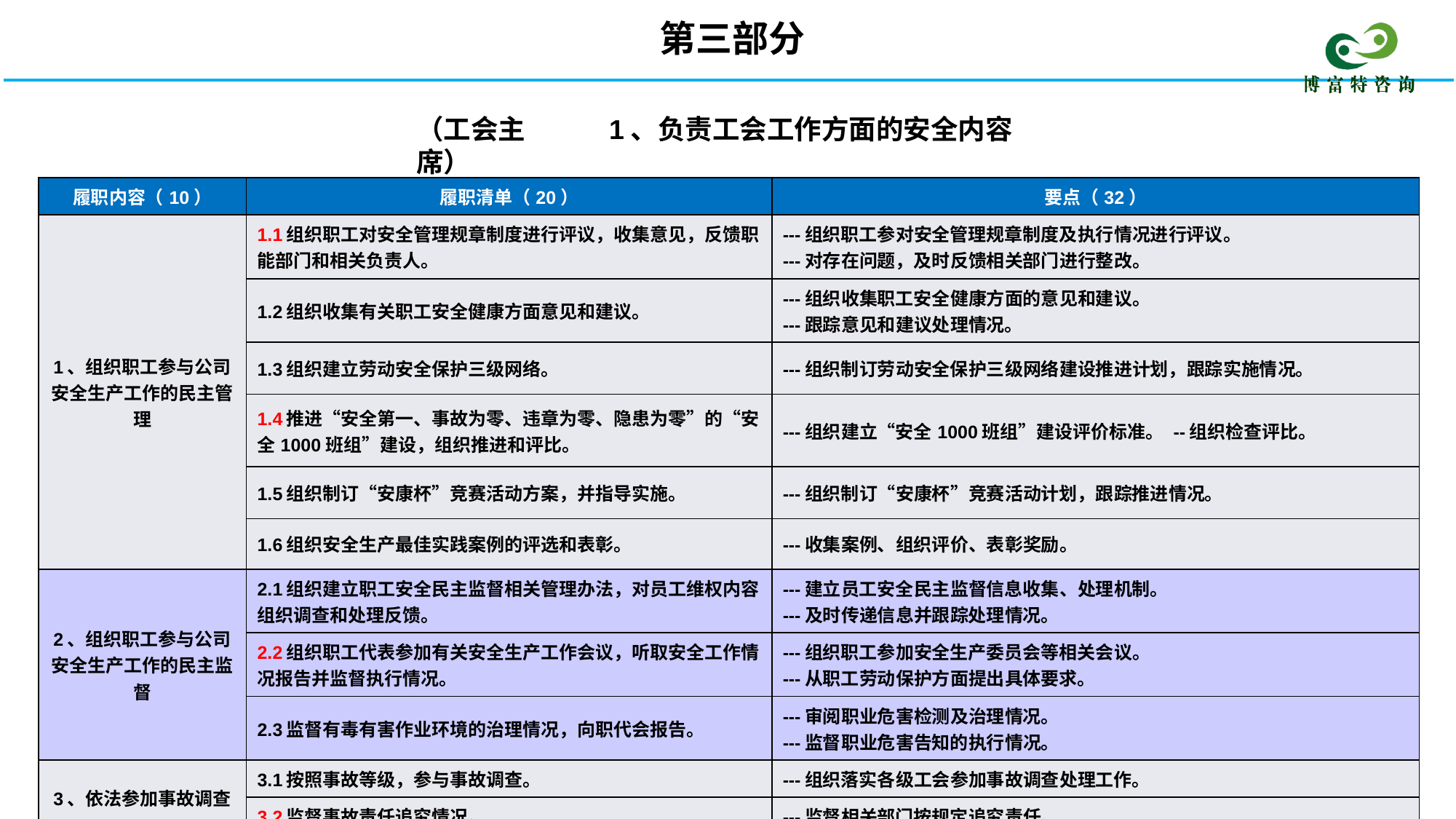

第三部分
（工会主席）
1、负责工会工作方面的安全内容
| 履职内容（10） | 履职清单（20） | 要点（32） |
| --- | --- | --- |
| 1、组织职工参与公司安全生产工作的民主管理 | 1.1组织职工对安全管理规章制度进行评议，收集意见，反馈职能部门和相关负责人。 | ---组织职工参对安全管理规章制度及执行情况进行评议。 ---对存在问题，及时反馈相关部门进行整改。 |
|  | 1.2组织收集有关职工安全健康方面意见和建议。 | ---组织收集职工安全健康方面的意见和建议。 ---跟踪意见和建议处理情况。 |
|  | 1.3组织建立劳动安全保护三级网络。 | ---组织制订劳动安全保护三级网络建设推进计划，跟踪实施情况。 |
|  | 1.4推进“安全第一、事故为零、违章为零、隐患为零”的“安全1000班组”建设，组织推进和评比。 | ---组织建立“安全1000班组”建设评价标准。 --组织检查评比。 |
|  | 1.5组织制订“安康杯”竞赛活动方案，并指导实施。 | ---组织制订“安康杯”竞赛活动计划，跟踪推进情况。 |
|  | 1.6组织安全生产最佳实践案例的评选和表彰。 | ---收集案例、组织评价、表彰奖励。 |
| 2、组织职工参与公司安全生产工作的民主监督 | 2.1组织建立职工安全民主监督相关管理办法，对员工维权内容组织调查和处理反馈。 | ---建立员工安全民主监督信息收集、处理机制。 ---及时传递信息并跟踪处理情况。 |
|  | 2.2组织职工代表参加有关安全生产工作会议，听取安全工作情况报告并监督执行情况。 | ---组织职工参加安全生产委员会等相关会议。 ---从职工劳动保护方面提出具体要求。 |
|  | 2.3监督有毒有害作业环境的治理情况，向职代会报告。 | ---审阅职业危害检测及治理情况。 ---监督职业危害告知的执行情况。 |
| 3、依法参加事故调查 | 3.1按照事故等级，参与事故调查。 | ---组织落实各级工会参加事故调查处理工作。 |
|  | 3.2监督事故责任追究情况。 | ---监督相关部门按规定追究责任。 |